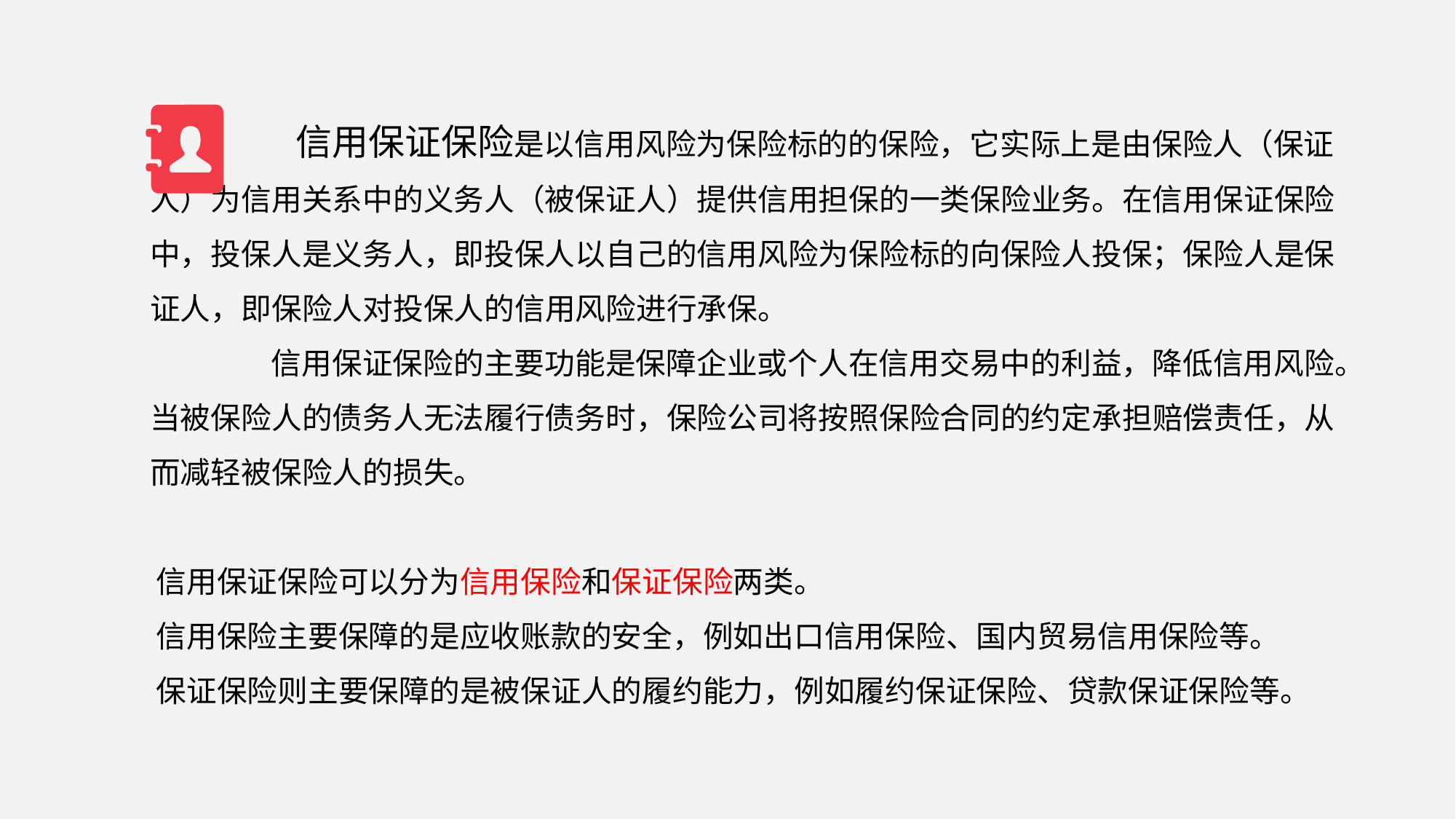

信用保证保险是以信用风险为保险标的的保险，它实际上是由保险人（保证人）为信用关系中的义务人（被保证人）提供信用担保的一类保险业务。在信用保证保险中，投保人是义务人，即投保人以自己的信用风险为保险标的向保险人投保；保险人是保证人，即保险人对投保人的信用风险进行承保。
信用保证保险的主要功能是保障企业或个人在信用交易中的利益，降低信用风险。当被保险人的债务人无法履行债务时，保险公司将按照保险合同的约定承担赔偿责任，从而减轻被保险人的损失。

信用保证保险可以分为信用保险和保证保险两类。
信用保险主要保障的是应收账款的安全，例如出口信用保险、国内贸易信用保险等。
保证保险则主要保障的是被保证人的履约能力，例如履约保证保险、贷款保证保险等。